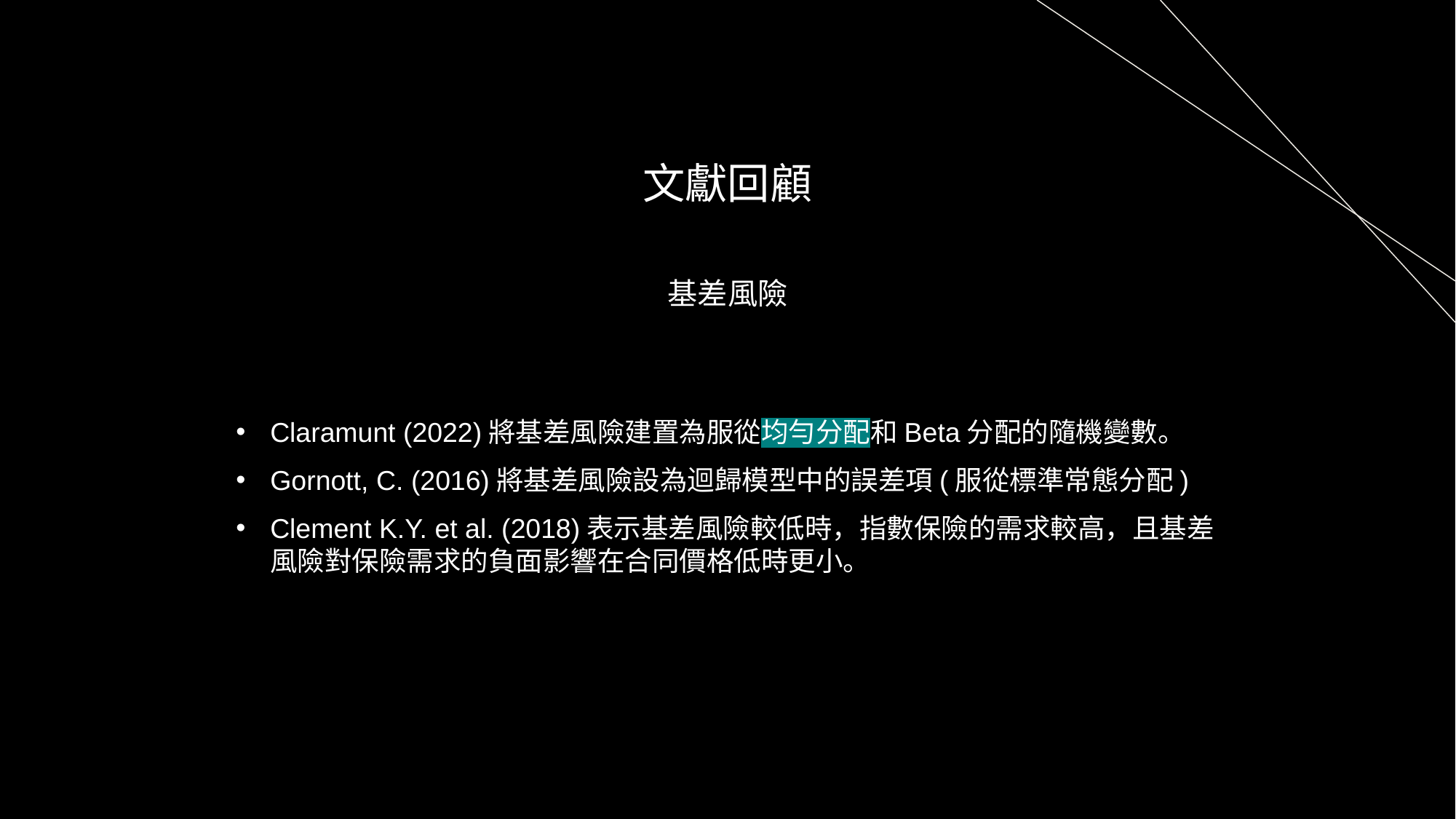

# 文獻回顧
基差風險
Claramunt (2022)將基差風險建置為服從均勻分配和Beta分配的隨機變數。
Gornott, C. (2016)將基差風險設為迴歸模型中的誤差項(服從標準常態分配)
Clement K.Y. et al. (2018)表示基差風險較低時，指數保險的需求較高，且基差風險對保險需求的負面影響在合同價格低時更小。